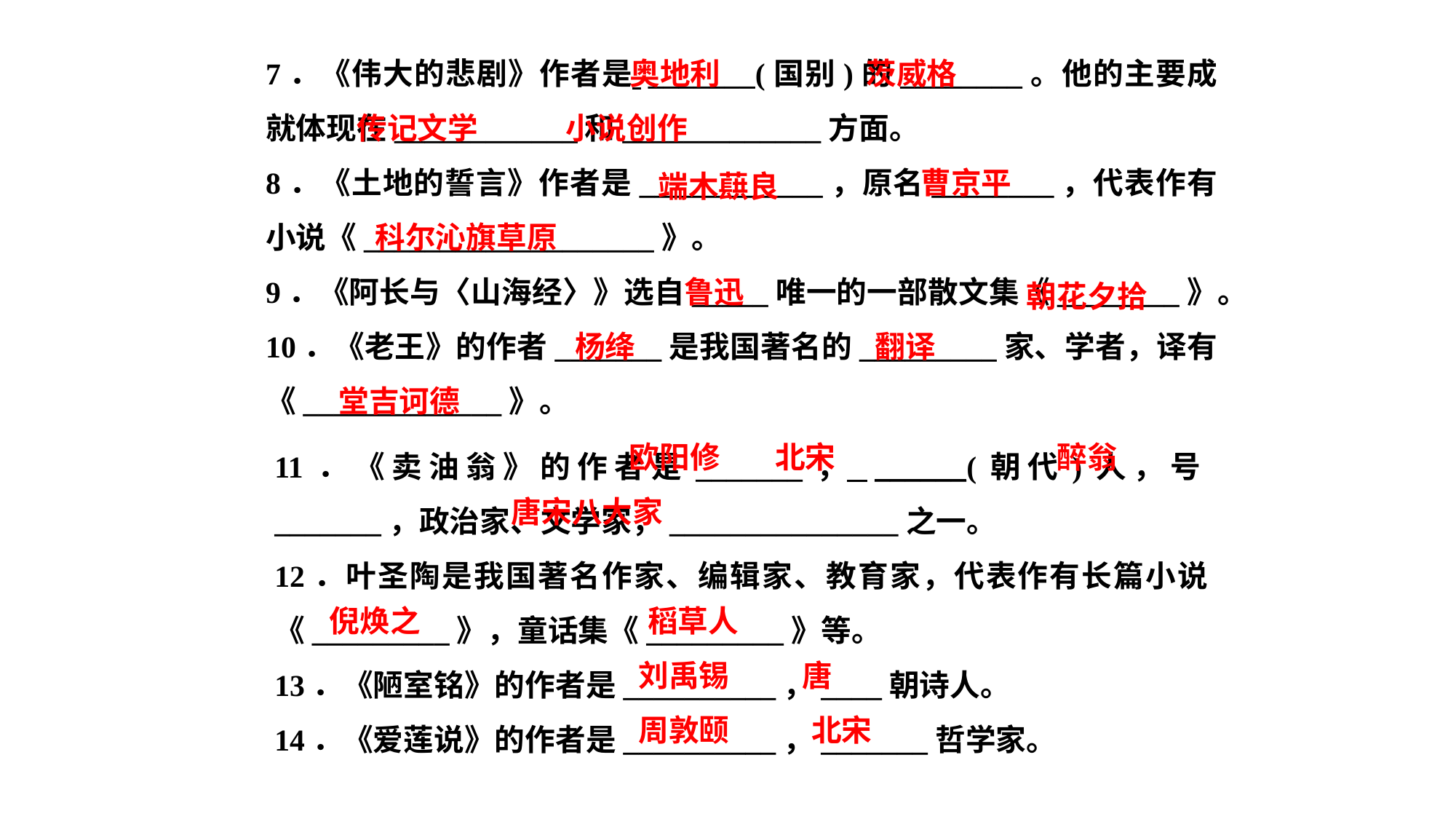

7．《伟大的悲剧》作者是 _______(国别)的________。他的主要成就体现在____________和_____________方面。
8．《土地的誓言》作者是____________，原名________，代表作有小说《___________________》。
9．《阿长与〈山海经〉》选自_____唯一的一部散文集《________》。
10．《老王》的作者_______是我国著名的_________家、学者，译有《_____________》。
奥地利
茨威格
传记文学
小说创作
曹京平
端木蕻良
科尔沁旗草原
鲁迅
朝花夕拾
杨绛
翻译
堂吉诃德
11．《卖油翁》的作者是_______， ______(朝代)人，号_______，政治家、文学家，_______________之一。
12．叶圣陶是我国著名作家、编辑家、教育家，代表作有长篇小说《_________》，童话集《_________》等。
13．《陋室铭》的作者是__________，____朝诗人。
14．《爱莲说》的作者是__________，_______哲学家。
欧阳修
北宋
醉翁
唐宋八大家
倪焕之
稻草人
刘禹锡
唐
周敦颐
北宋